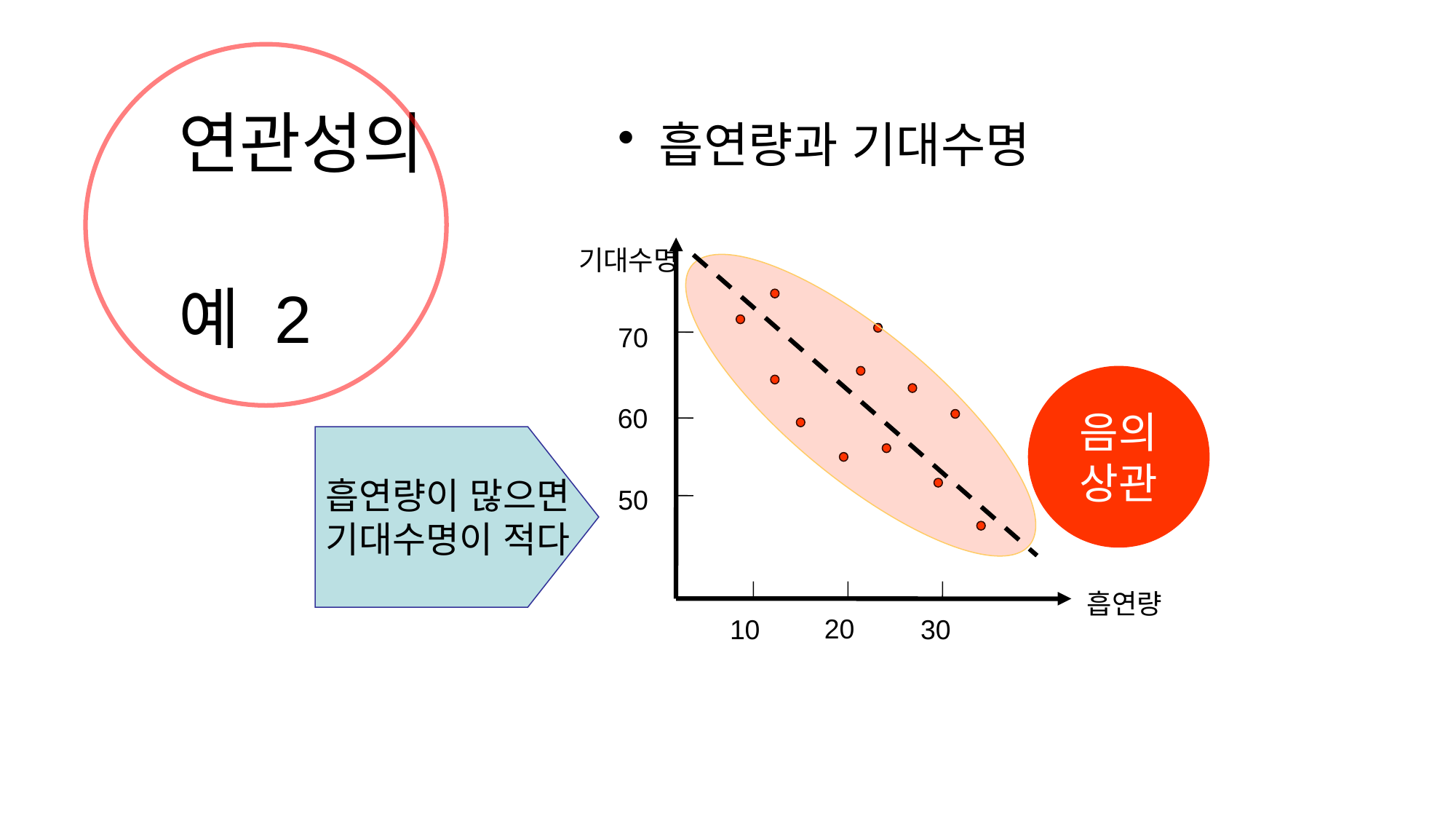

연관성의
예 2
흡연량과 기대수명
기대수명

70

60

50

흡연량

20
10
30

음의
상관

흡연량이 많으면
기대수명이 적다